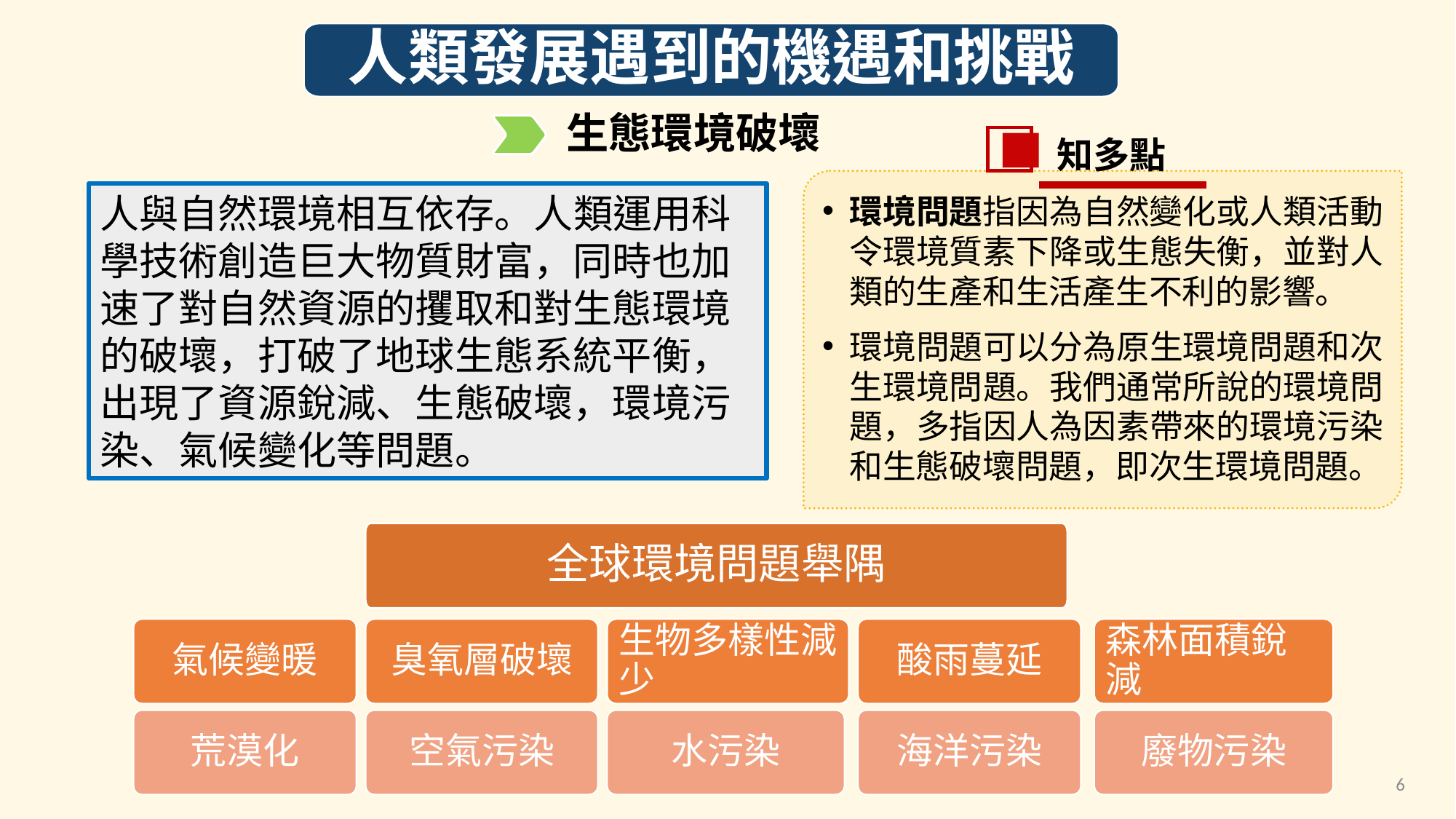

人類發展遇到的機遇和挑戰
生態環境破壞

知多點

人與自然環境相互依存。人類運用科學技術創造巨大物質財富，同時也加速了對自然資源的攫取和對生態環境的破壞，打破了地球生態系統平衡，出現了資源銳減、生態破壞，環境污染、氣候變化等問題。
環境問題指因為自然變化或人類活動令環境質素下降或生態失衡，並對人類的生產和生活產生不利的影響。
環境問題可以分為原生環境問題和次生環境問題。我們通常所說的環境問題，多指因人為因素帶來的環境污染和生態破壞問題，即次生環境問題。
全球環境問題舉隅
氣候變暖
臭氧層破壞
生物多樣性減少
酸雨蔓延
森林面積銳減
荒漠化
空氣污染
水污染
海洋污染
廢物污染